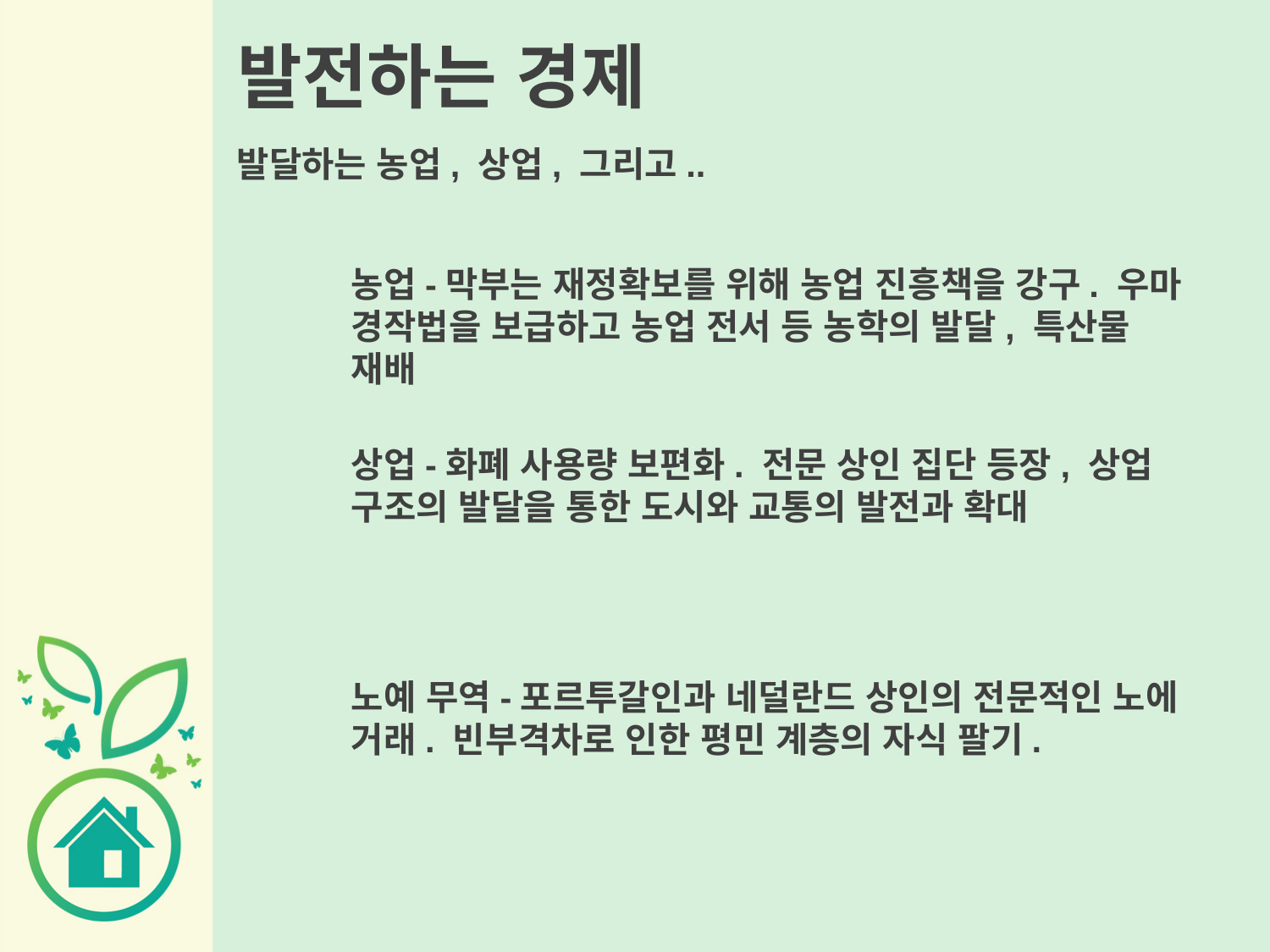

# 발전하는 경제
발달하는 농업, 상업, 그리고..
농업-막부는 재정확보를 위해 농업 진흥책을 강구. 우마 경작법을 보급하고 농업 전서 등 농학의 발달, 특산물 재배

상업-화폐 사용량 보편화. 전문 상인 집단 등장, 상업 구조의 발달을 통한 도시와 교통의 발전과 확대

노예 무역-포르투갈인과 네덜란드 상인의 전문적인 노에 거래. 빈부격차로 인한 평민 계층의 자식 팔기.